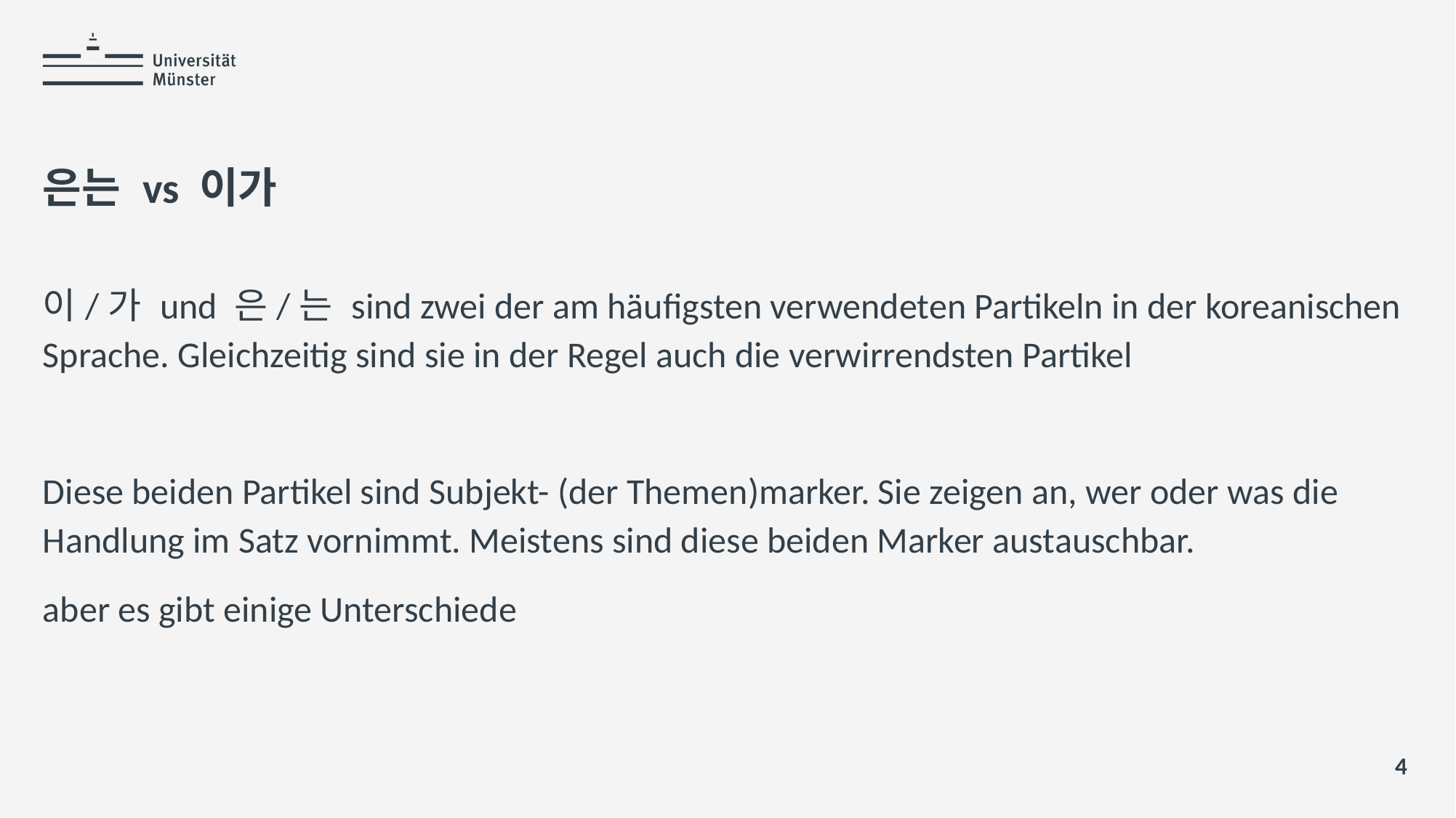

# 은는 vs 이가
이/가 und 은/는 sind zwei der am häufigsten verwendeten Partikeln in der koreanischen Sprache. Gleichzeitig sind sie in der Regel auch die verwirrendsten Partikel

Diese beiden Partikel sind Subjekt- (der Themen)marker. Sie zeigen an, wer oder was die Handlung im Satz vornimmt. Meistens sind diese beiden Marker austauschbar.
aber es gibt einige Unterschiede
4